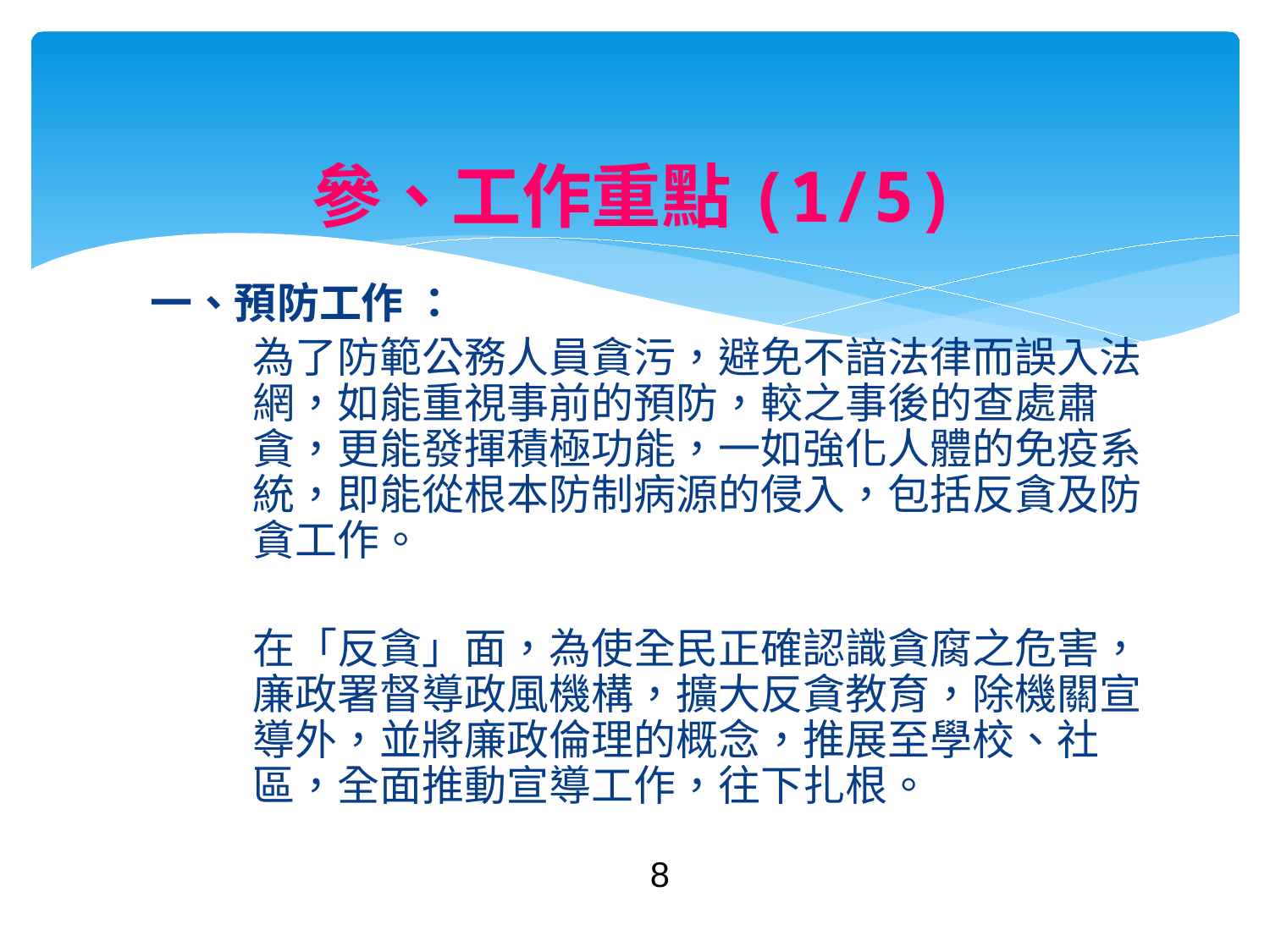

# 參、工作重點(1/5)
一、預防工作 ：
為了防範公務人員貪污，避免不諳法律而誤入法網，如能重視事前的預防，較之事後的查處肅貪，更能發揮積極功能，一如強化人體的免疫系統，即能從根本防制病源的侵入，包括反貪及防貪工作。

在「反貪」面，為使全民正確認識貪腐之危害，廉政署督導政風機構，擴大反貪教育，除機關宣導外，並將廉政倫理的概念，推展至學校、社區，全面推動宣導工作，往下扎根。
8